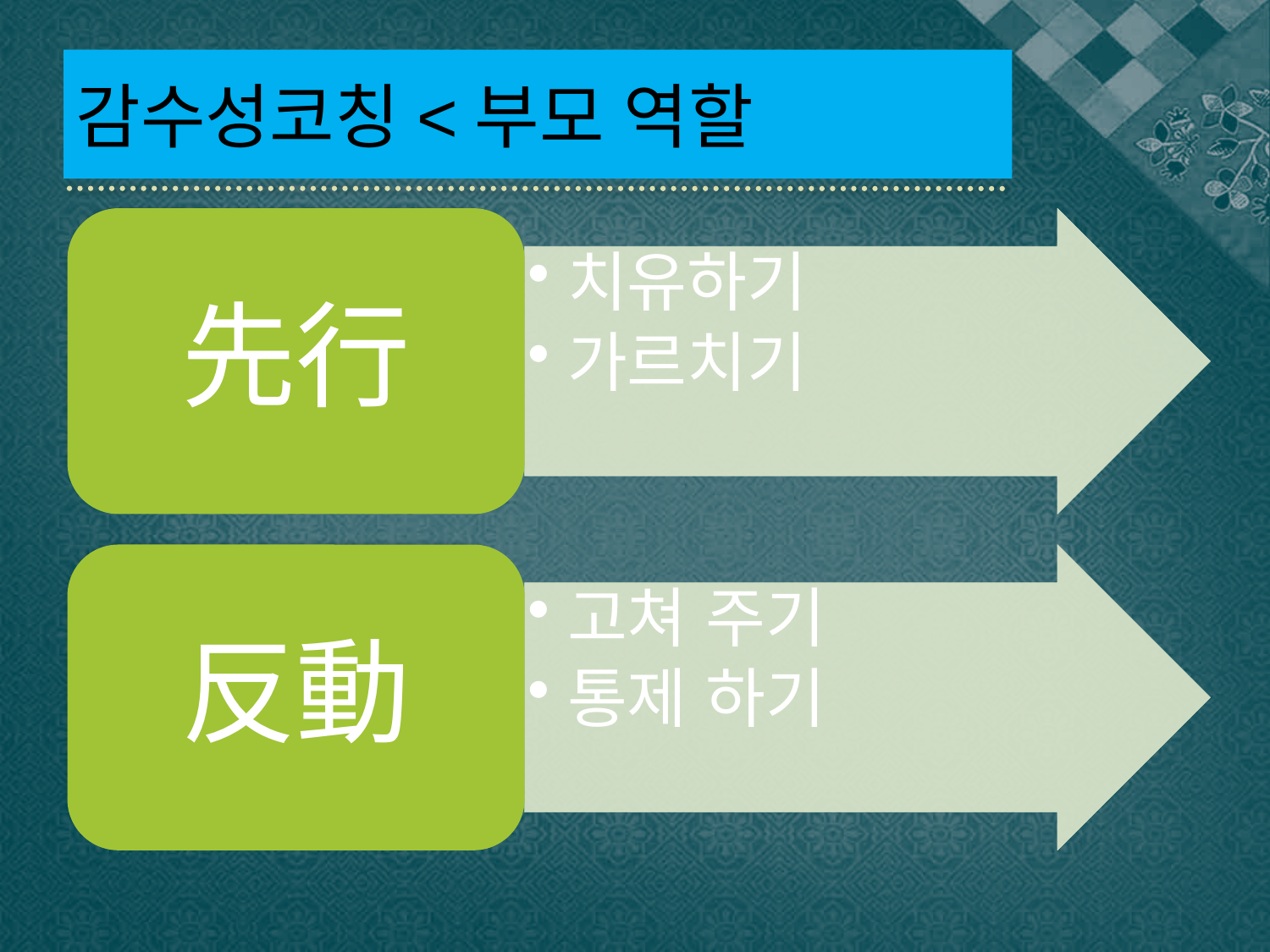

# 감수성코칭<부모 역할
치유하기
가르치기
先行
고쳐 주기
통제 하기
反動